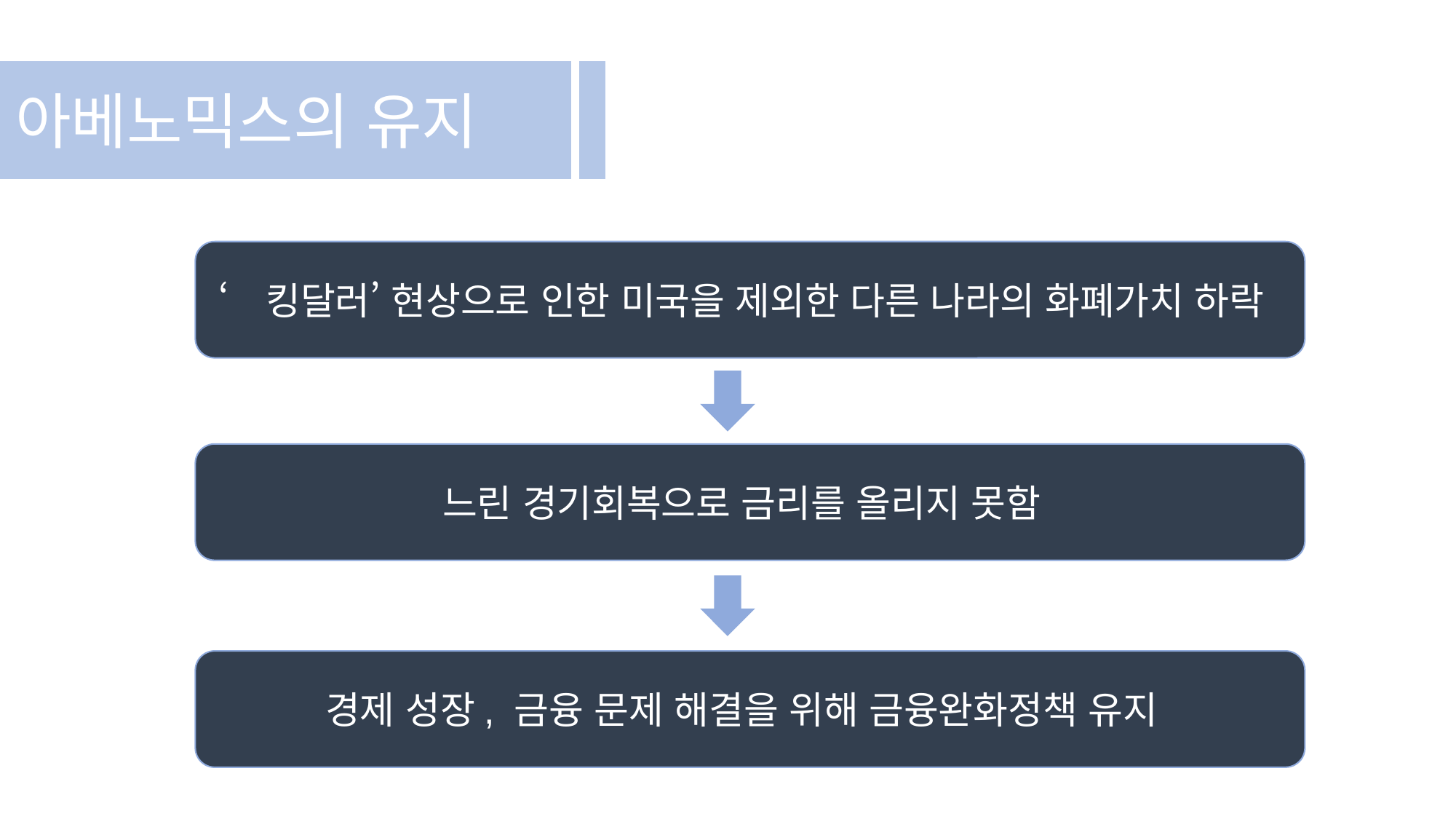

아베노믹스의 유지

‘킹달러’ 현상으로 인한 미국을 제외한 다른 나라의 화폐가치 하락

느린 경기회복으로 금리를 올리지 못함

경제 성장, 금융 문제 해결을 위해 금융완화정책 유지